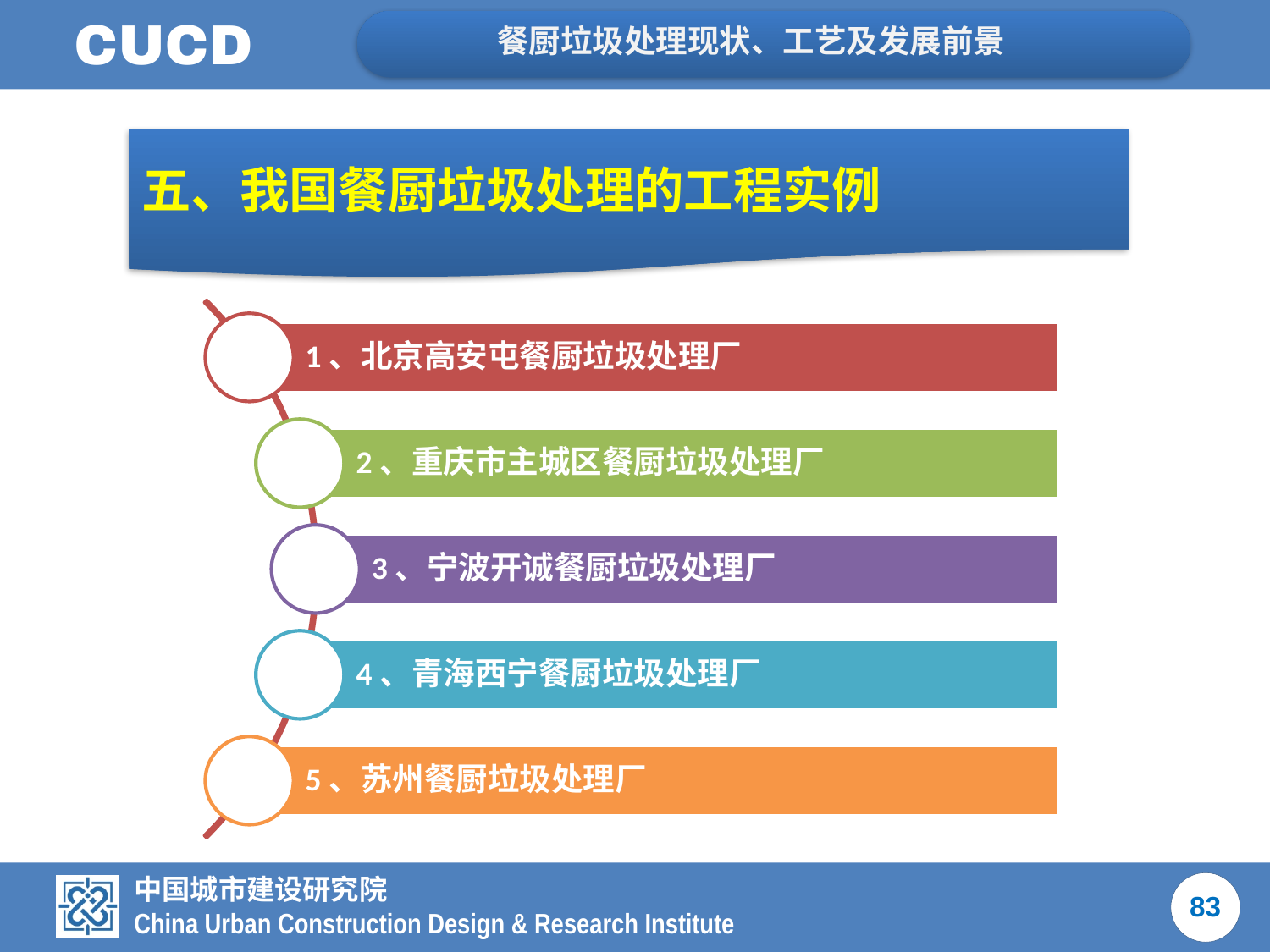

五、我国餐厨垃圾处理的工程实例
1、北京高安屯餐厨垃圾处理厂
2、重庆市主城区餐厨垃圾处理厂
3、宁波开诚餐厨垃圾处理厂
4、青海西宁餐厨垃圾处理厂
5、苏州餐厨垃圾处理厂
83